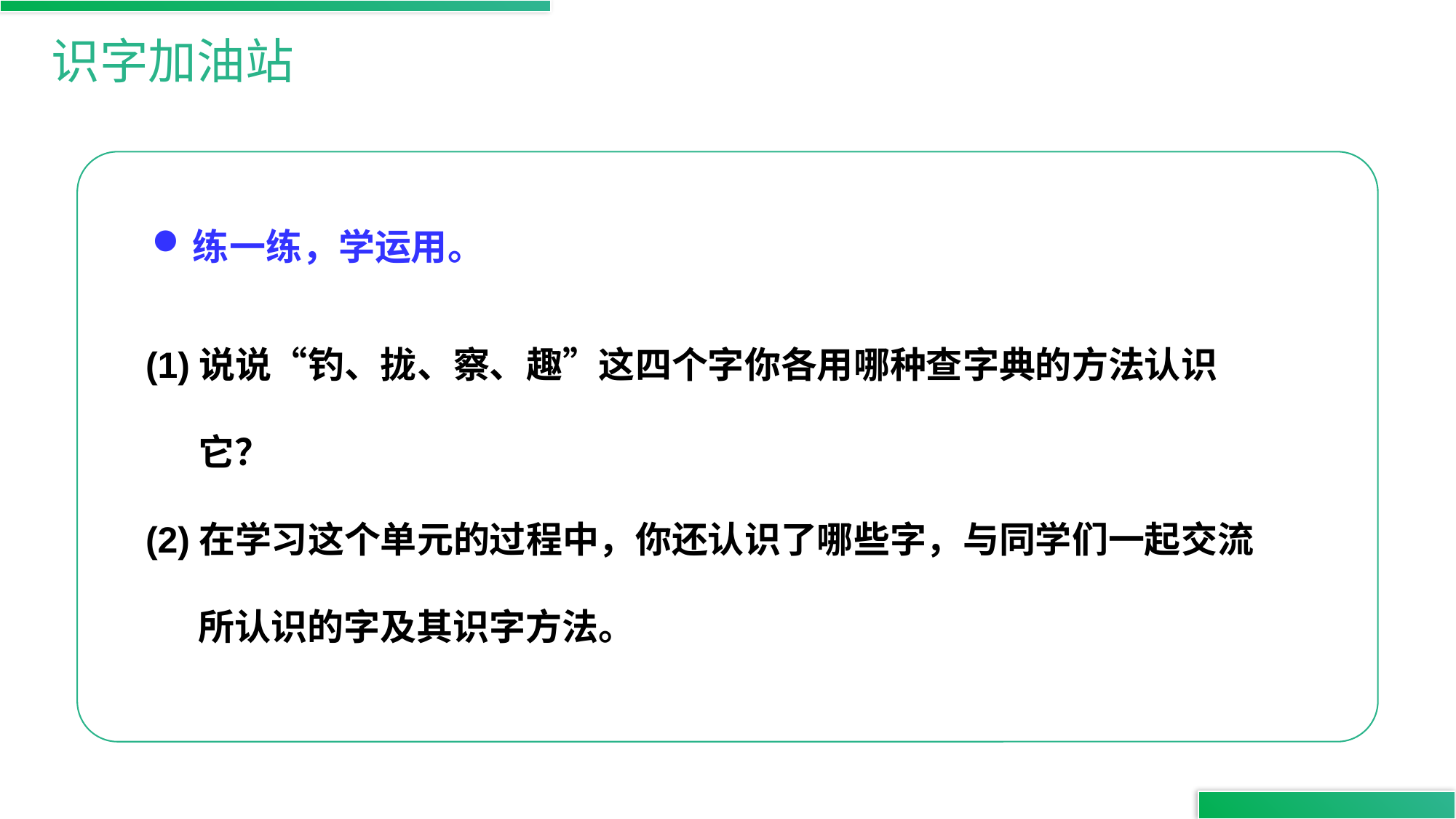

识字加油站
练一练，学运用。
(1)说说“钓、拢、察、趣”这四个字你各用哪种查字典的方法认识它？
(2)在学习这个单元的过程中，你还认识了哪些字，与同学们一起交流所认识的字及其识字方法。